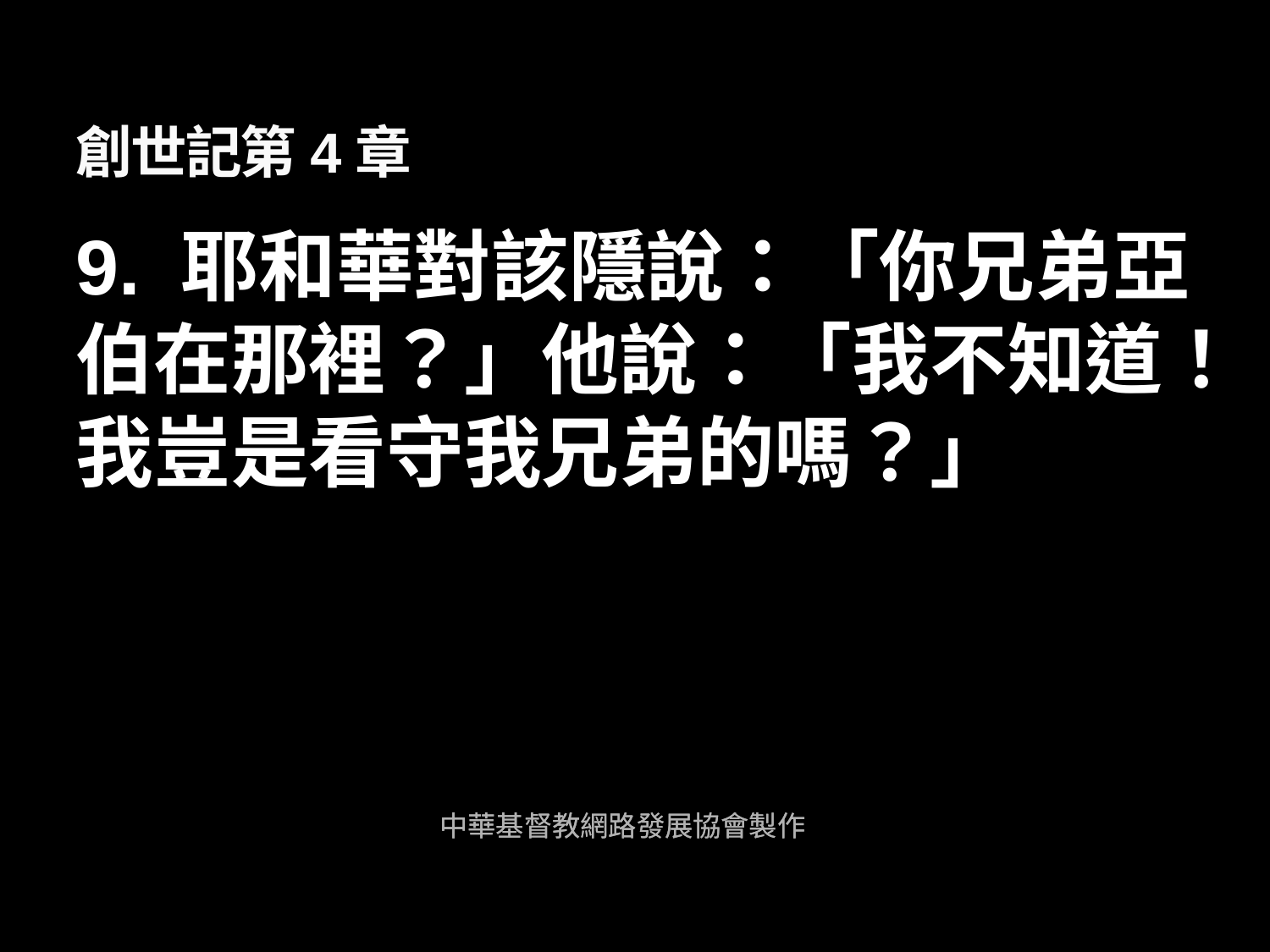

# 創世記第4章
9. 耶和華對該隱說：「你兄弟亞伯在那裡？」他說：「我不知道！我豈是看守我兄弟的嗎？」